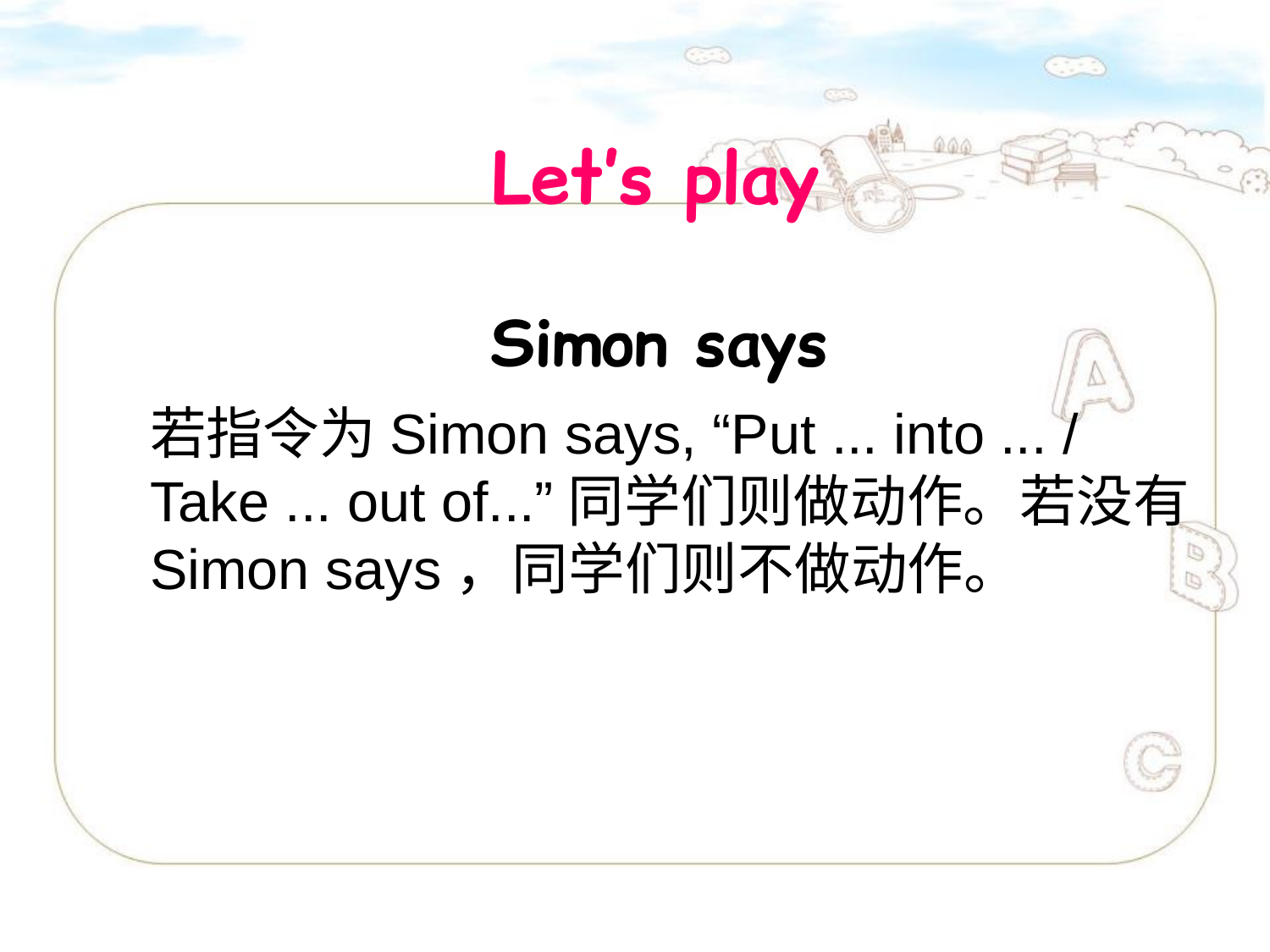

Let’s play
Simon says
若指令为Simon says, “Put ... into ... / Take ... out of...”同学们则做动作。若没有Simon says，同学们则不做动作。